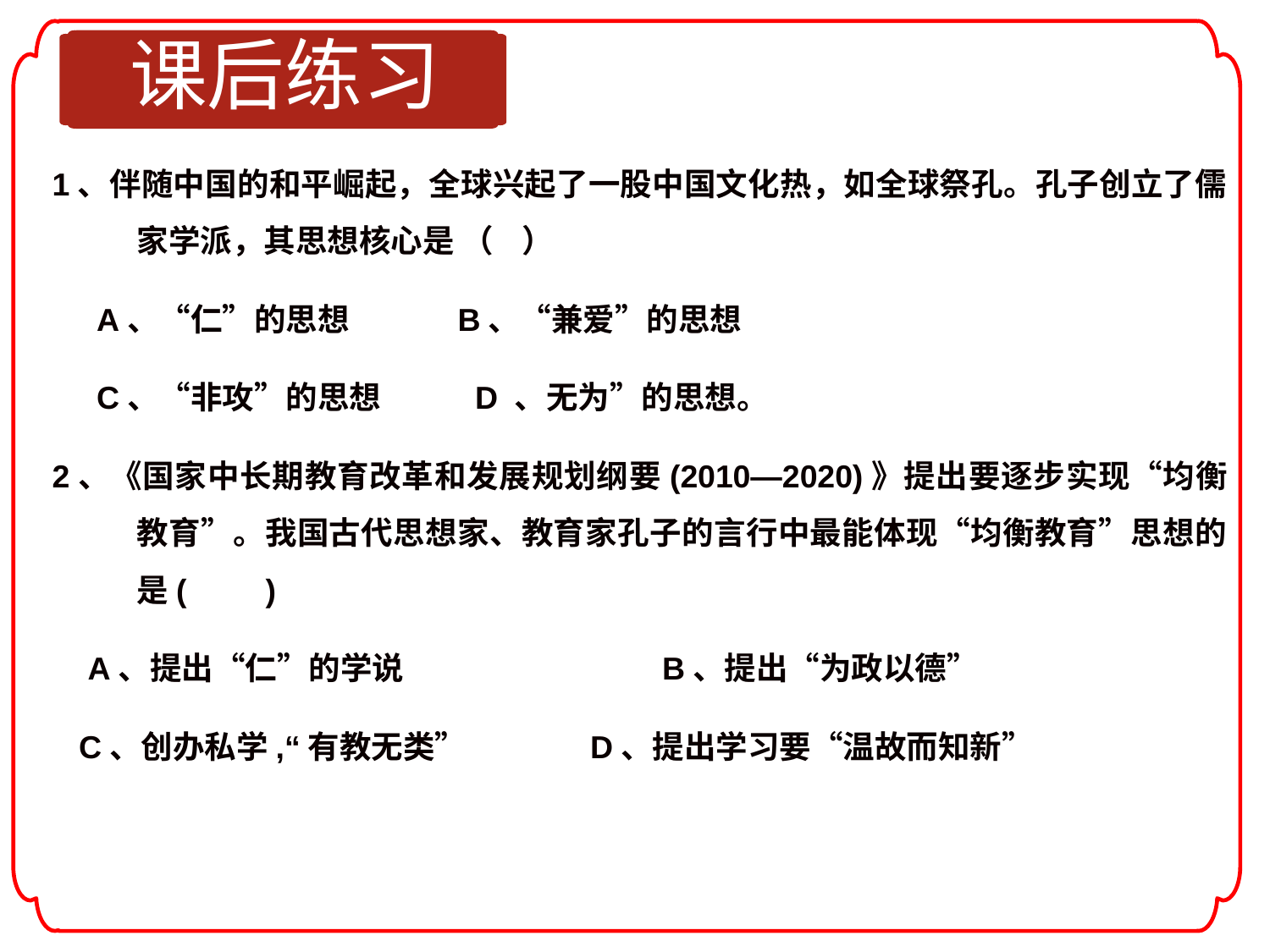

课后练习

1、伴随中国的和平崛起，全球兴起了一股中国文化热，如全球祭孔。孔子创立了儒家学派，其思想核心是 （    ）
     A、“仁”的思想              B、“兼爱”的思想
     C、“非攻”的思想            D 、无为”的思想。
2、《国家中长期教育改革和发展规划纲要(2010—2020)》提出要逐步实现“均衡教育”。我国古代思想家、教育家孔子的言行中最能体现“均衡教育”思想的是(　　)
    A、提出“仁”的学说	                   B、提出“为政以德”
   C、创办私学,“有教无类”	         D、提出学习要“温故而知新”